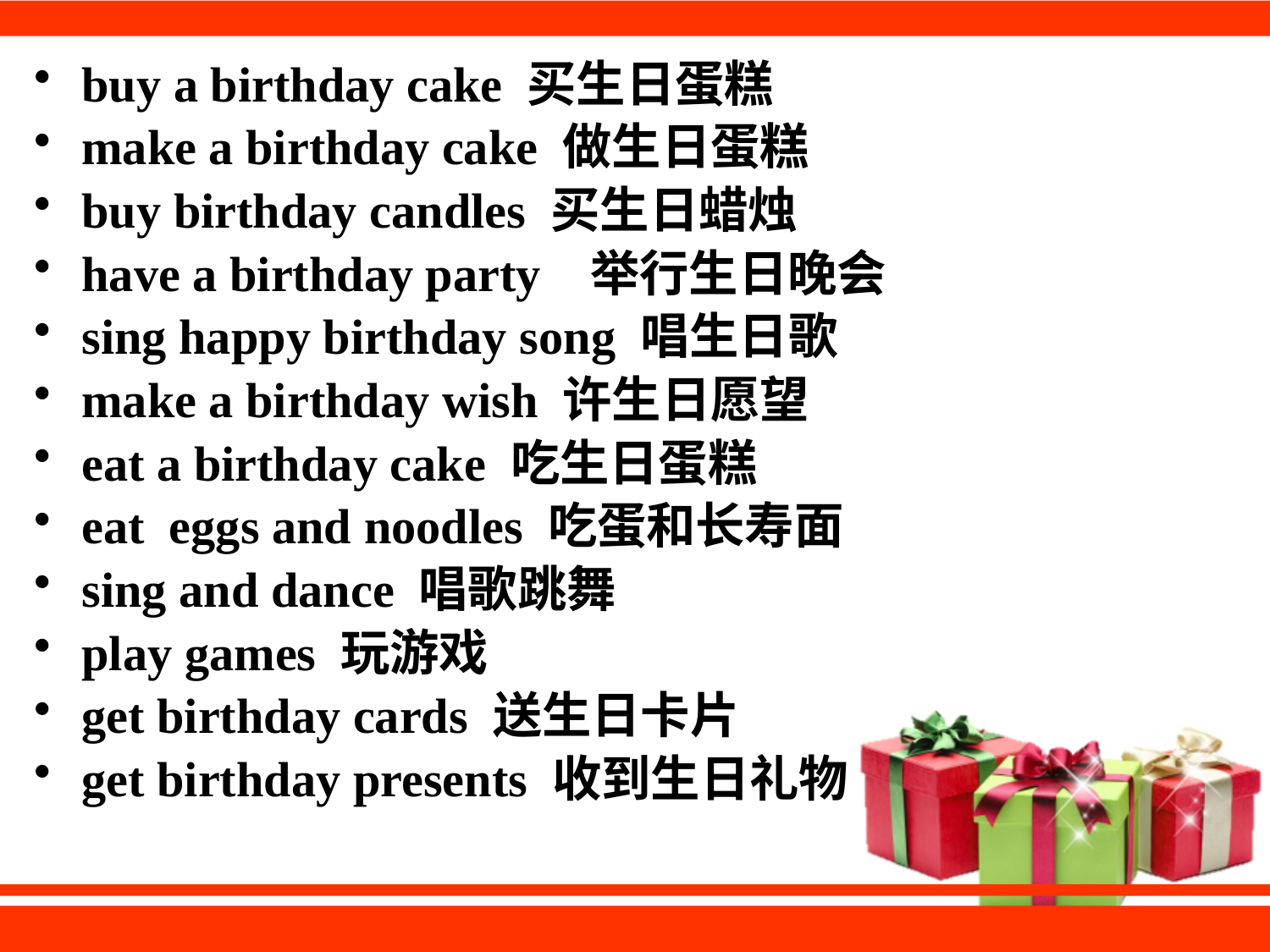

buy a birthday cake 买生日蛋糕
make a birthday cake 做生日蛋糕
buy birthday candles 买生日蜡烛
have a birthday party   举行生日晚会
sing happy birthday song 唱生日歌
make a birthday wish 许生日愿望
eat a birthday cake 吃生日蛋糕
eat  eggs and noodles 吃蛋和长寿面
sing and dance 唱歌跳舞
play games 玩游戏
get birthday cards 送生日卡片
get birthday presents 收到生日礼物